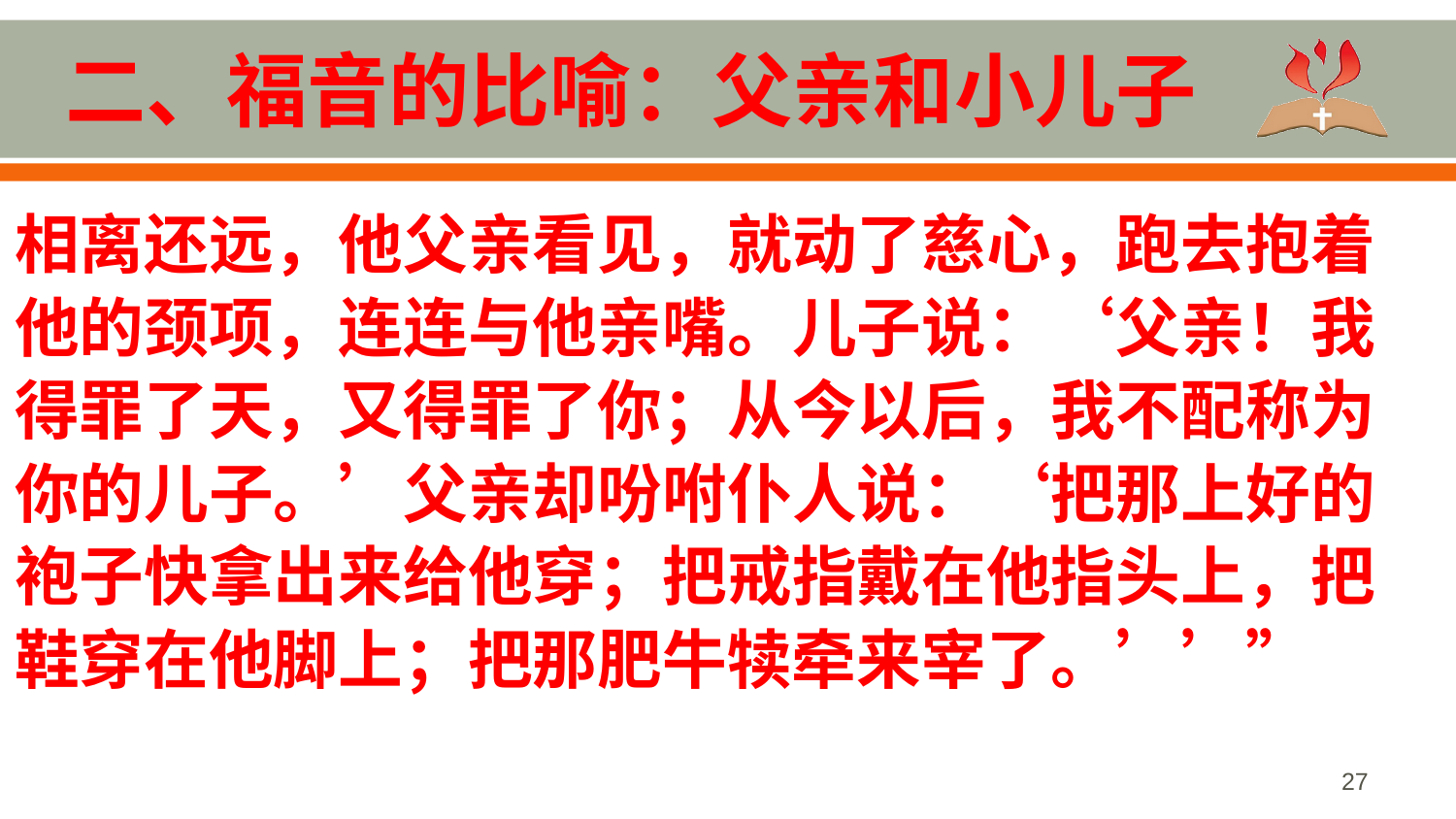

# 二、福音的比喻：父亲和小儿子
相离还远，他父亲看见，就动了慈心，跑去抱着他的颈项，连连与他亲嘴。儿子说：‘父亲！我得罪了天，又得罪了你；从今以后，我不配称为你的儿子。’父亲却吩咐仆人说：‘把那上好的袍子快拿出来给他穿；把戒指戴在他指头上，把鞋穿在他脚上；把那肥牛犊牵来宰了。’’”

27